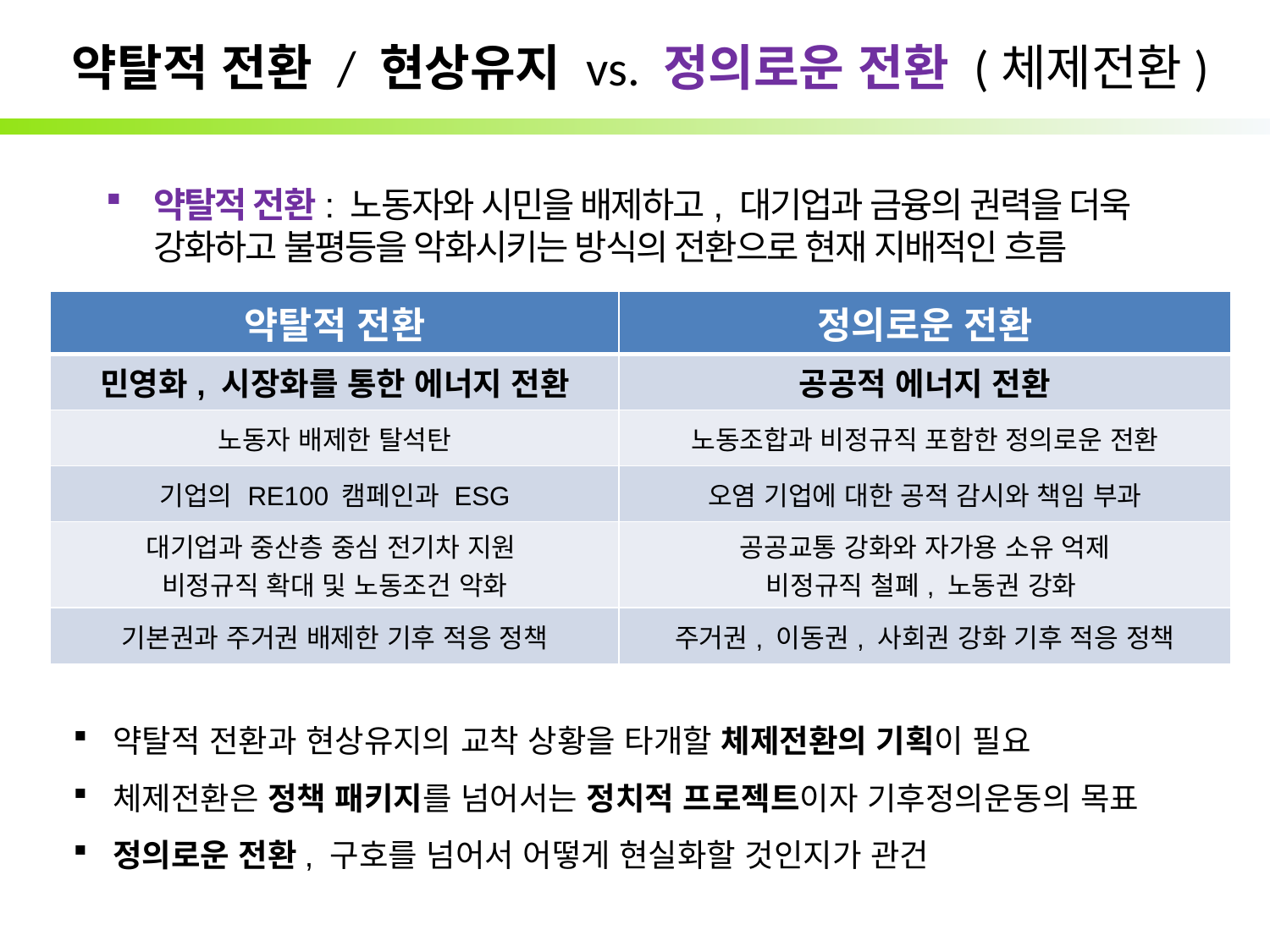

# 약탈적 전환 / 현상유지 vs. 정의로운 전환 (체제전환)
약탈적 전환: 노동자와 시민을 배제하고, 대기업과 금융의 권력을 더욱 강화하고 불평등을 악화시키는 방식의 전환으로 현재 지배적인 흐름

| 약탈적 전환 | 정의로운 전환 |
| --- | --- |
| 민영화, 시장화를 통한 에너지 전환 | 공공적 에너지 전환 |
| 노동자 배제한 탈석탄 | 노동조합과 비정규직 포함한 정의로운 전환 |
| 기업의 RE100 캠페인과 ESG | 오염 기업에 대한 공적 감시와 책임 부과 |
| 대기업과 중산층 중심 전기차 지원 비정규직 확대 및 노동조건 악화 | 공공교통 강화와 자가용 소유 억제 비정규직 철폐, 노동권 강화 |
| 기본권과 주거권 배제한 기후 적응 정책 | 주거권, 이동권, 사회권 강화 기후 적응 정책 |
약탈적 전환과 현상유지의 교착 상황을 타개할 체제전환의 기획이 필요
체제전환은 정책 패키지를 넘어서는 정치적 프로젝트이자 기후정의운동의 목표
정의로운 전환, 구호를 넘어서 어떻게 현실화할 것인지가 관건